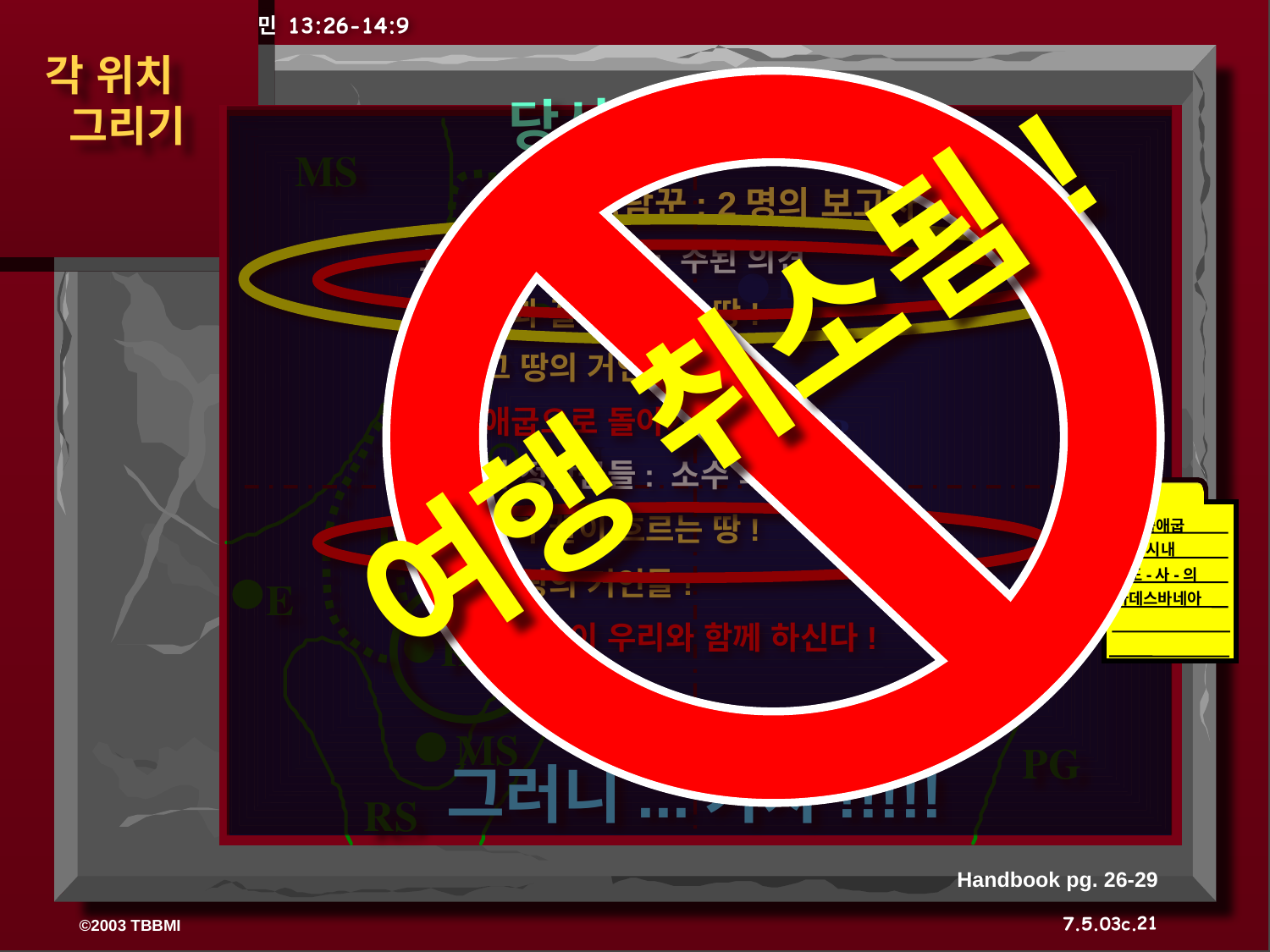

민 13:26-14:9

MS

N(A)

H

SG
C

ER

B

J
MN

DS

E

U
KB

MS
PG

RS

 각 위치
   그리기

당시 상황:

12 정탐꾼: 2명의 보고자
10명의 정탐꾼들: 주된 의견
	젖과 꿀이 흐르는 땅!
	그 땅의 거인들!
	애굽으로 돌아가자!
2 명의 정탐꾼들: 소수 의견
	젖과 꿀이 흐르는 땅!
	그 땅의 거인들!
	하나님이 우리와 함께 하신다!

여행 취소됨!
모세

출애굽

시내

도-사-의

가데스바네아
40

그러니...가자!!!!!
Handbook pg. 26-29

21